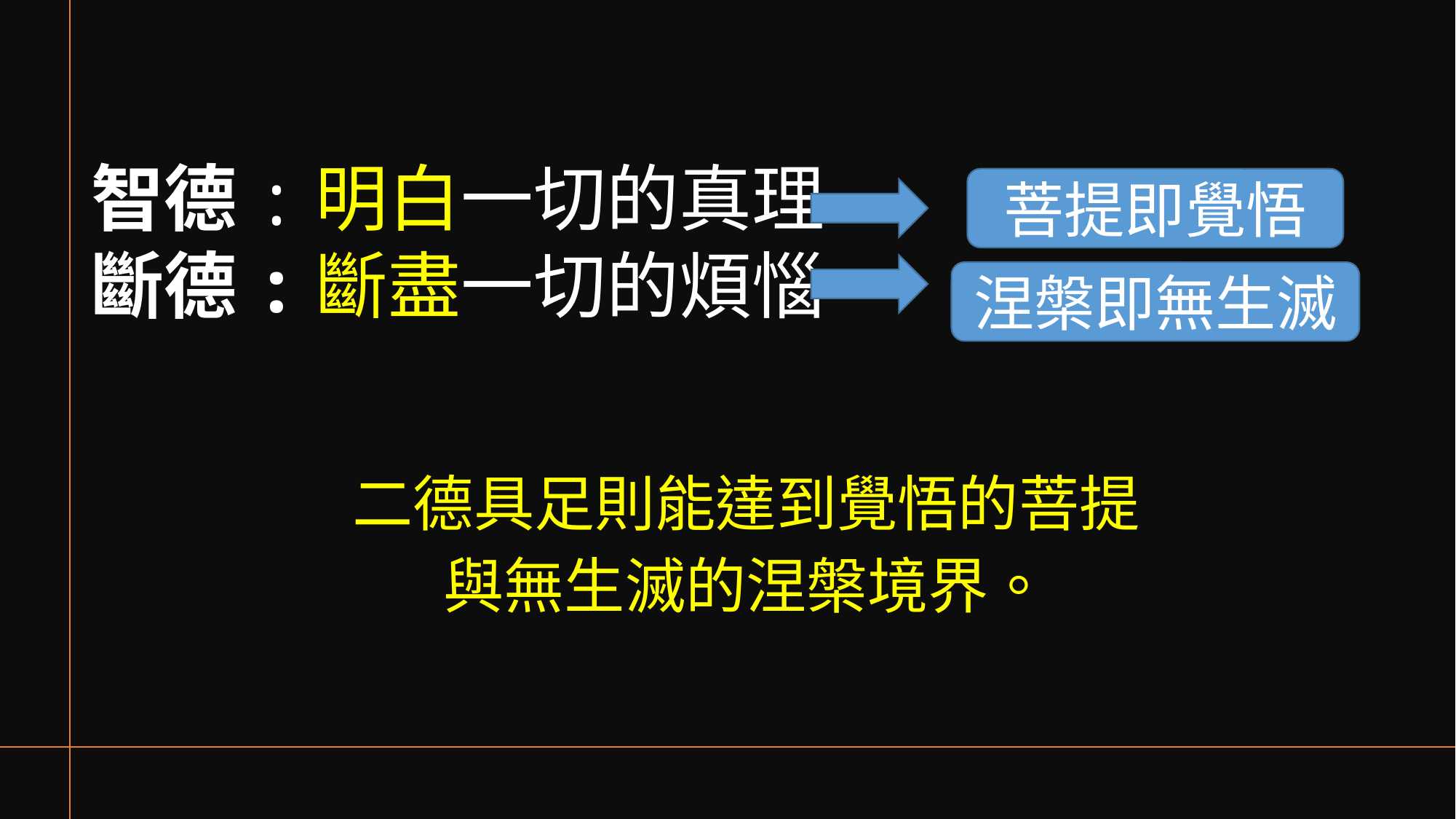

智德:明白一切的真理
斷德:斷盡一切的煩惱
菩提即覺悟

涅槃即無生滅
二德具足則能達到覺悟的菩提
與無生滅的涅槃境界。